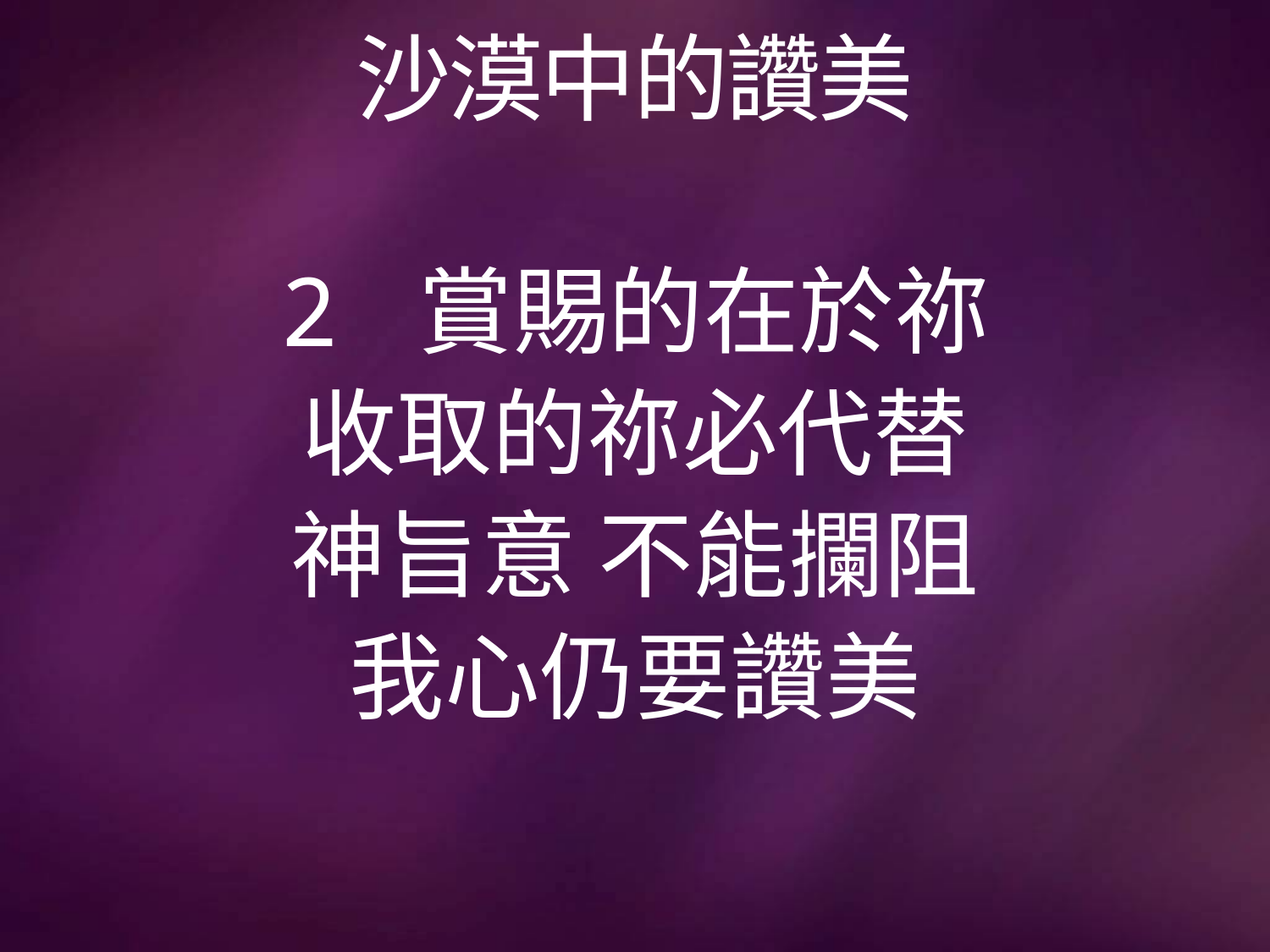

# 沙漠中的讚美
2 賞賜的在於祢
收取的祢必代替
神旨意 不能攔阻
我心仍要讚美